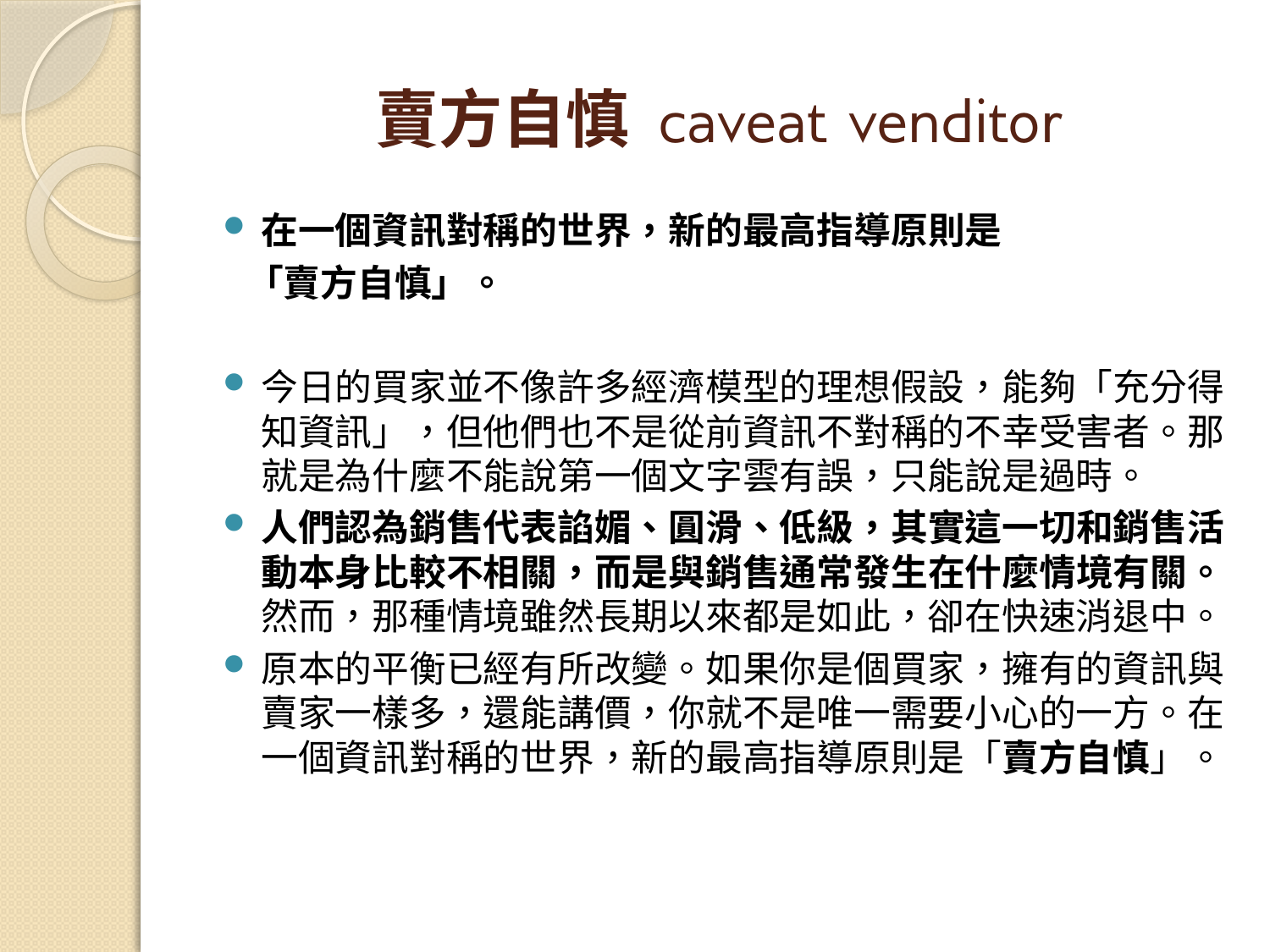

# 賣方自慎 caveat venditor
在一個資訊對稱的世界，新的最高指導原則是
  「賣方自慎」。

今日的買家並不像許多經濟模型的理想假設，能夠「充分得知資訊」，但他們也不是從前資訊不對稱的不幸受害者。那就是為什麼不能說第一個文字雲有誤，只能說是過時。
人們認為銷售代表諂媚、圓滑、低級，其實這一切和銷售活動本身比較不相關，而是與銷售通常發生在什麼情境有關。然而，那種情境雖然長期以來都是如此，卻在快速消退中。
原本的平衡已經有所改變。如果你是個買家，擁有的資訊與賣家一樣多，還能講價，你就不是唯一需要小心的一方。在一個資訊對稱的世界，新的最高指導原則是「賣方自慎」。